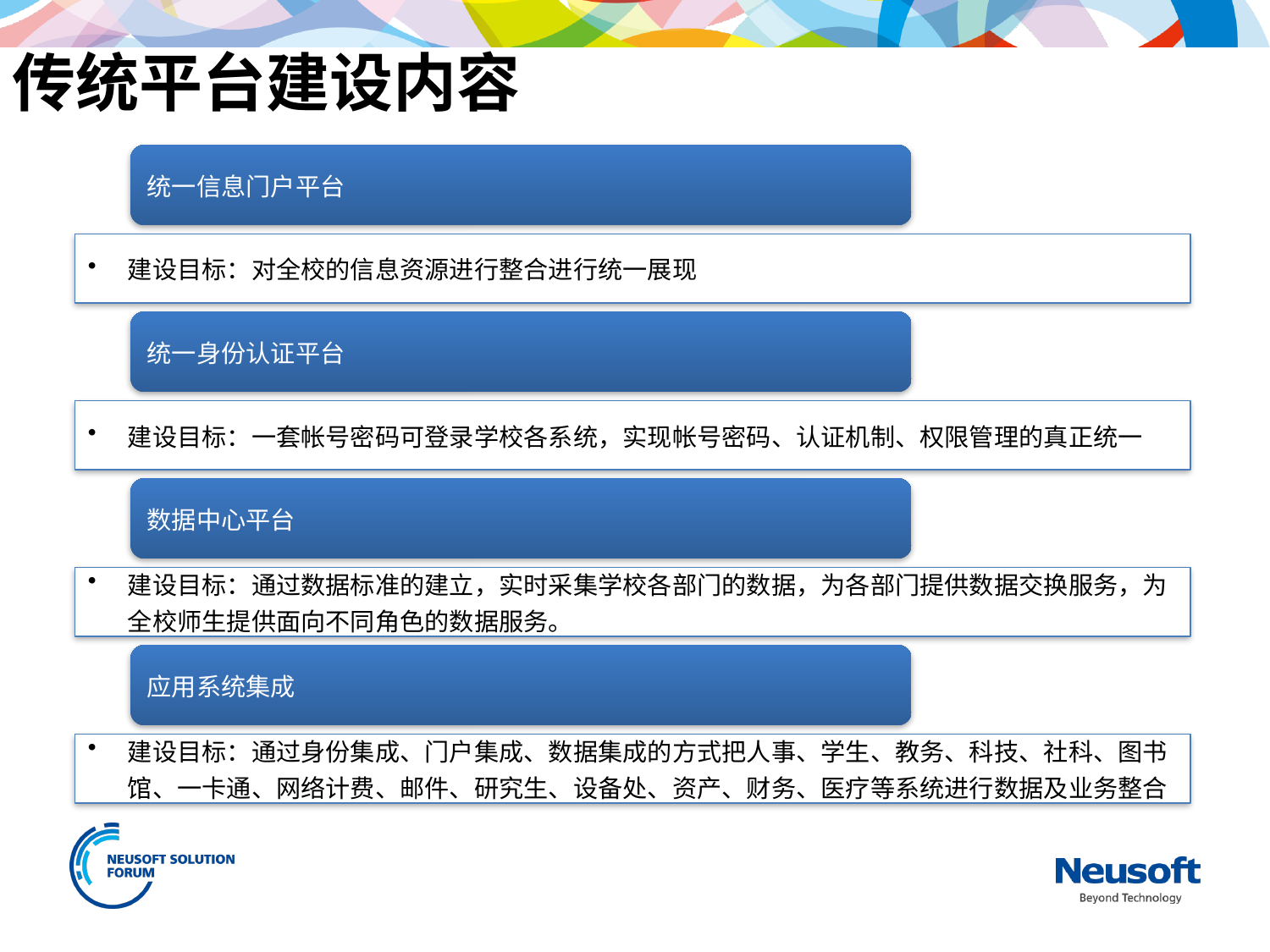

传统平台建设内容
统一身份认证平台
建设目标：一套帐号密码可登录学校各系统，实现帐号密码、认证机制、权限管理的真正统一
数据中心平台
建设目标：通过数据标准的建立，实时采集学校各部门的数据，为各部门提供数据交换服务，为全校师生提供面向不同角色的数据服务。
应用系统集成
建设目标：通过身份集成、门户集成、数据集成的方式把人事、学生、教务、科技、社科、图书馆、一卡通、网络计费、邮件、研究生、设备处、资产、财务、医疗等系统进行数据及业务整合
统一信息门户平台
建设目标：对全校的信息资源进行整合进行统一展现